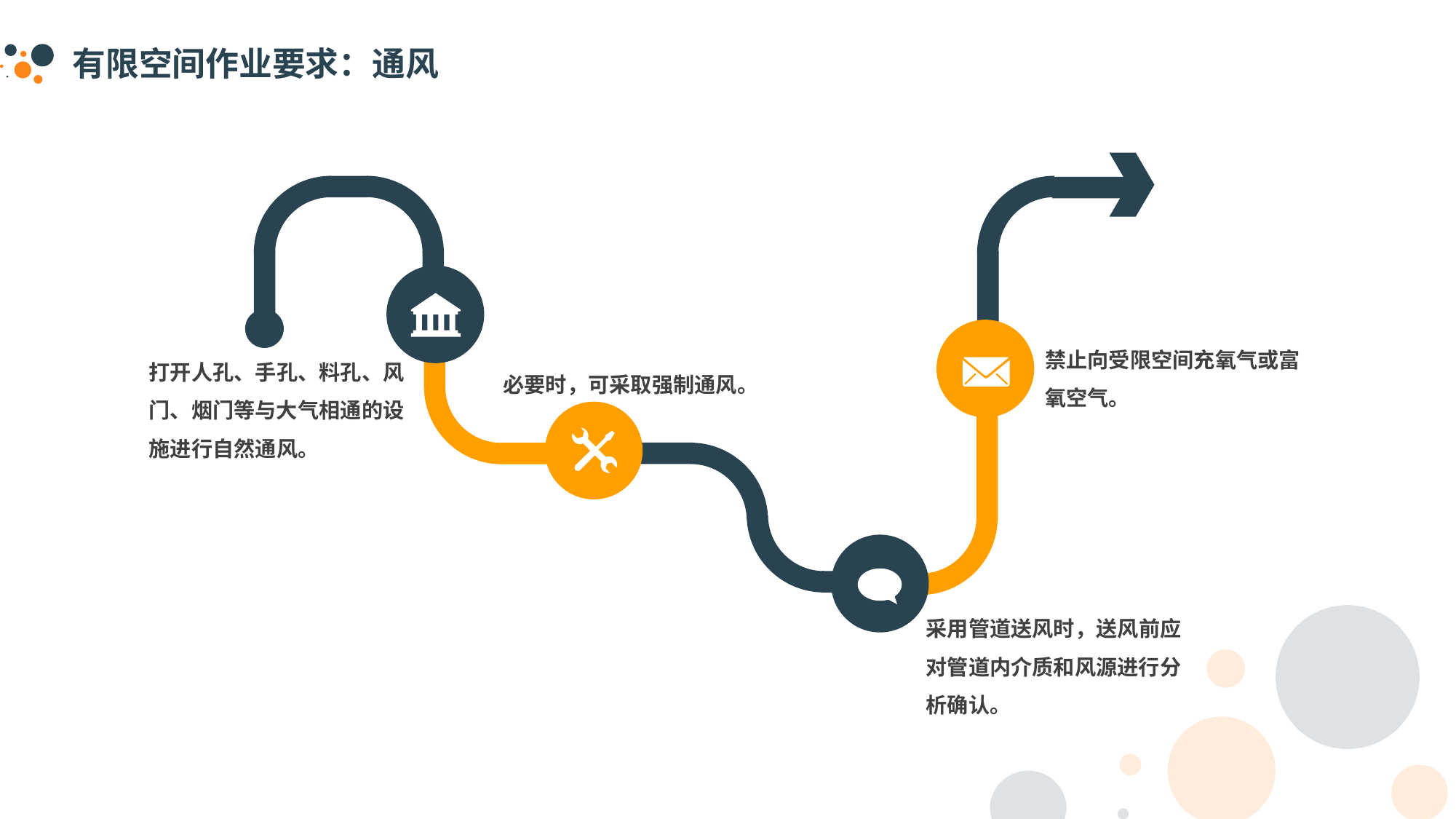

有限空间作业要求：通风

禁止向受限空间充氧气或富氧空气。
打开人孔、手孔、料孔、风门、烟门等与大气相通的设施进行自然通风。
 必要时，可采取强制通风。
采用管道送风时，送风前应对管道内介质和风源进行分析确认。